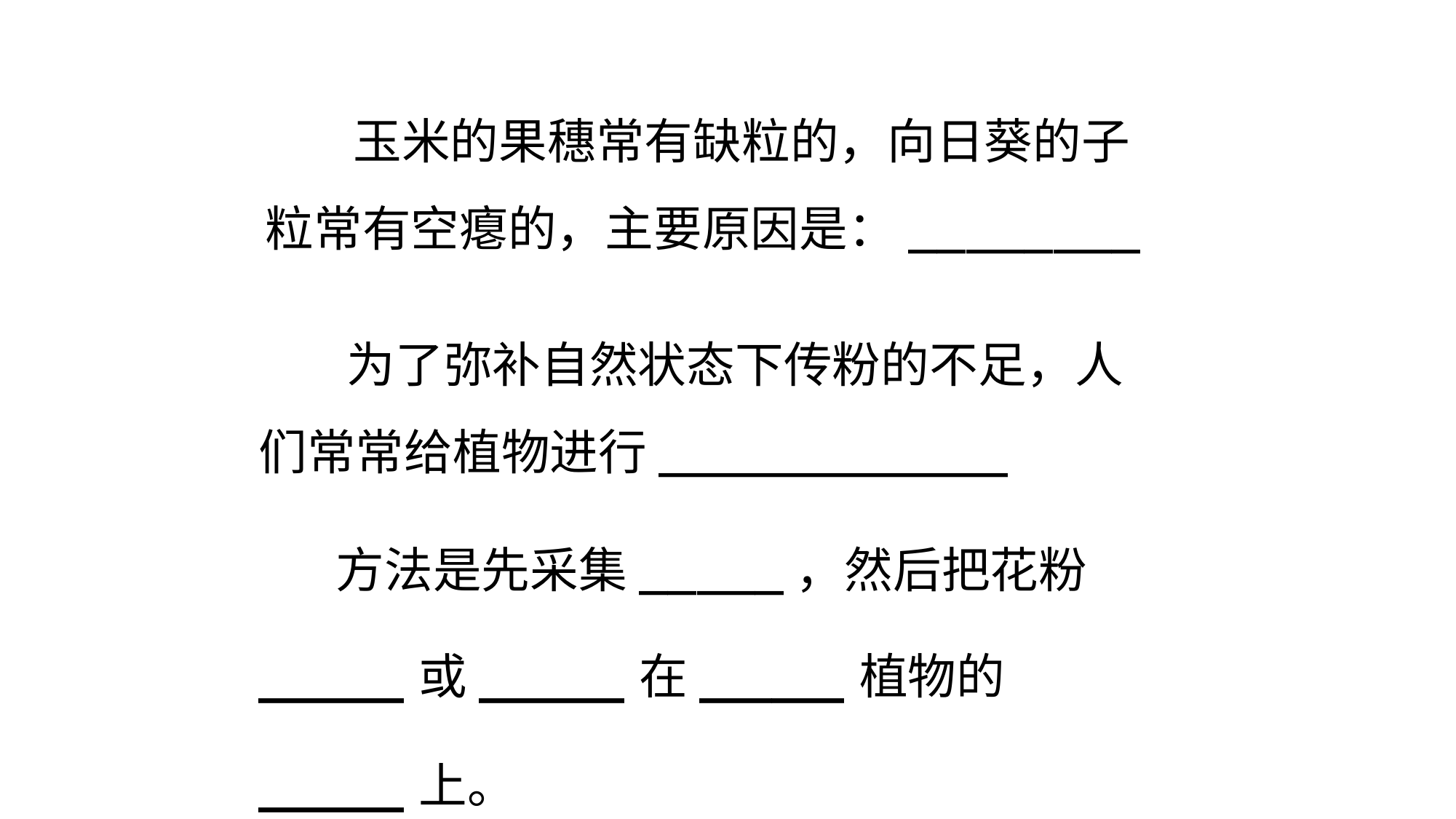

玉米的果穗常有缺粒的，向日葵的子粒常有空瘪的，主要原因是：________
       为了弥补自然状态下传粉的不足，人们常常给植物进行____________
      方法是先采集_____，然后把花粉____或____在____植物的____上。